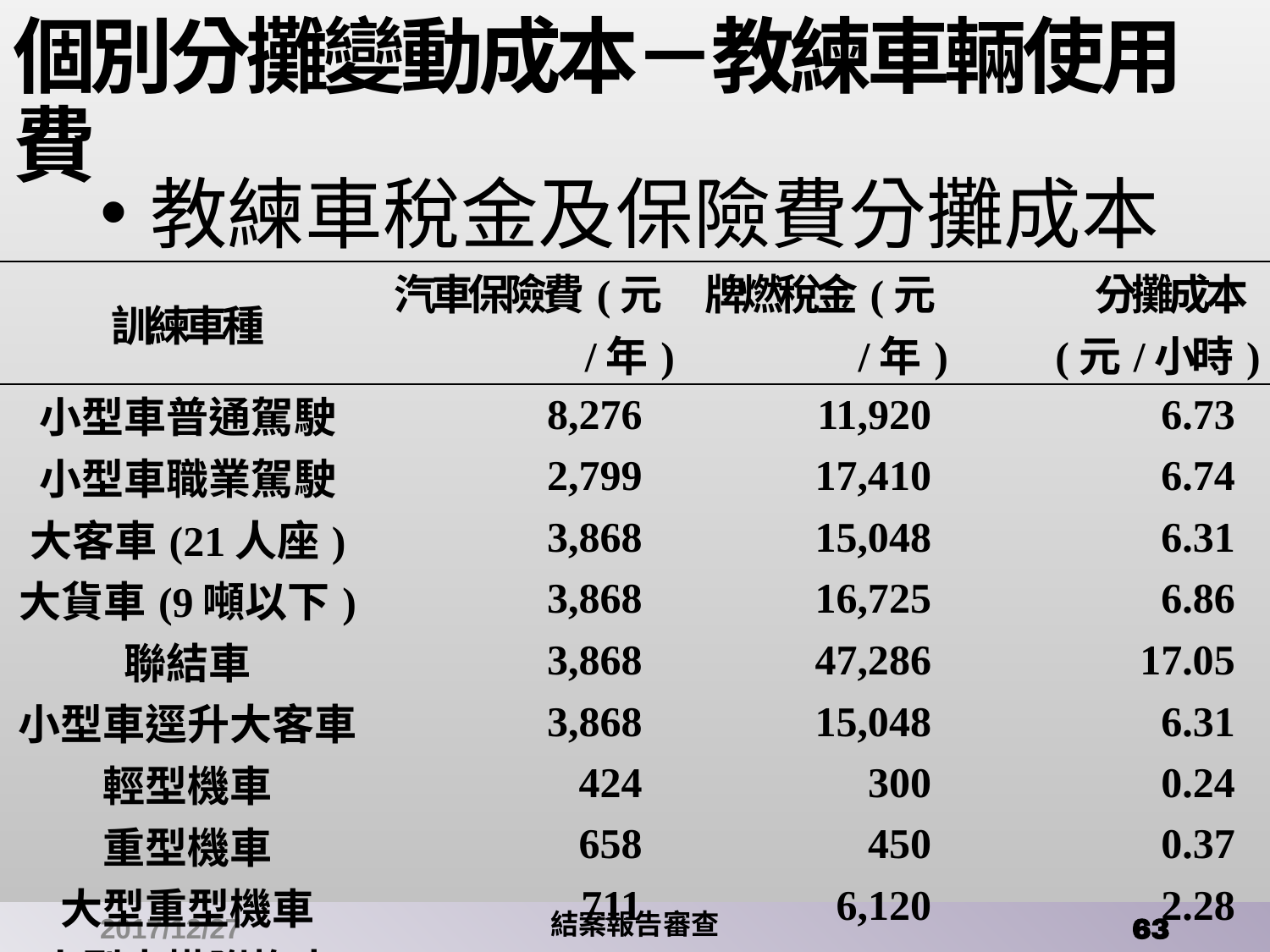

# 個別分攤變動成本－教練車輛使用費
教練車稅金及保險費分攤成本
| 訓練車種 | 汽車保險費(元/年) | 牌燃稅金(元/年) | 分攤成本(元/小時) |
| --- | --- | --- | --- |
| 小型車普通駕駛 | 8,276 | 11,920 | 6.73 |
| 小型車職業駕駛 | 2,799 | 17,410 | 6.74 |
| 大客車(21人座) | 3,868 | 15,048 | 6.31 |
| 大貨車(9噸以下) | 3,868 | 16,725 | 6.86 |
| 聯結車 | 3,868 | 47,286 | 17.05 |
| 小型車逕升大客車 | 3,868 | 15,048 | 6.31 |
| 輕型機車 | 424 | 300 | 0.24 |
| 重型機車 | 658 | 450 | 0.37 |
| 大型重型機車 | 711 | 6,120 | 2.28 |
| 小型車掛附拖車 | 2,799 | 17,410 | 6.74 |
2017/12/27
結案報告審查
63